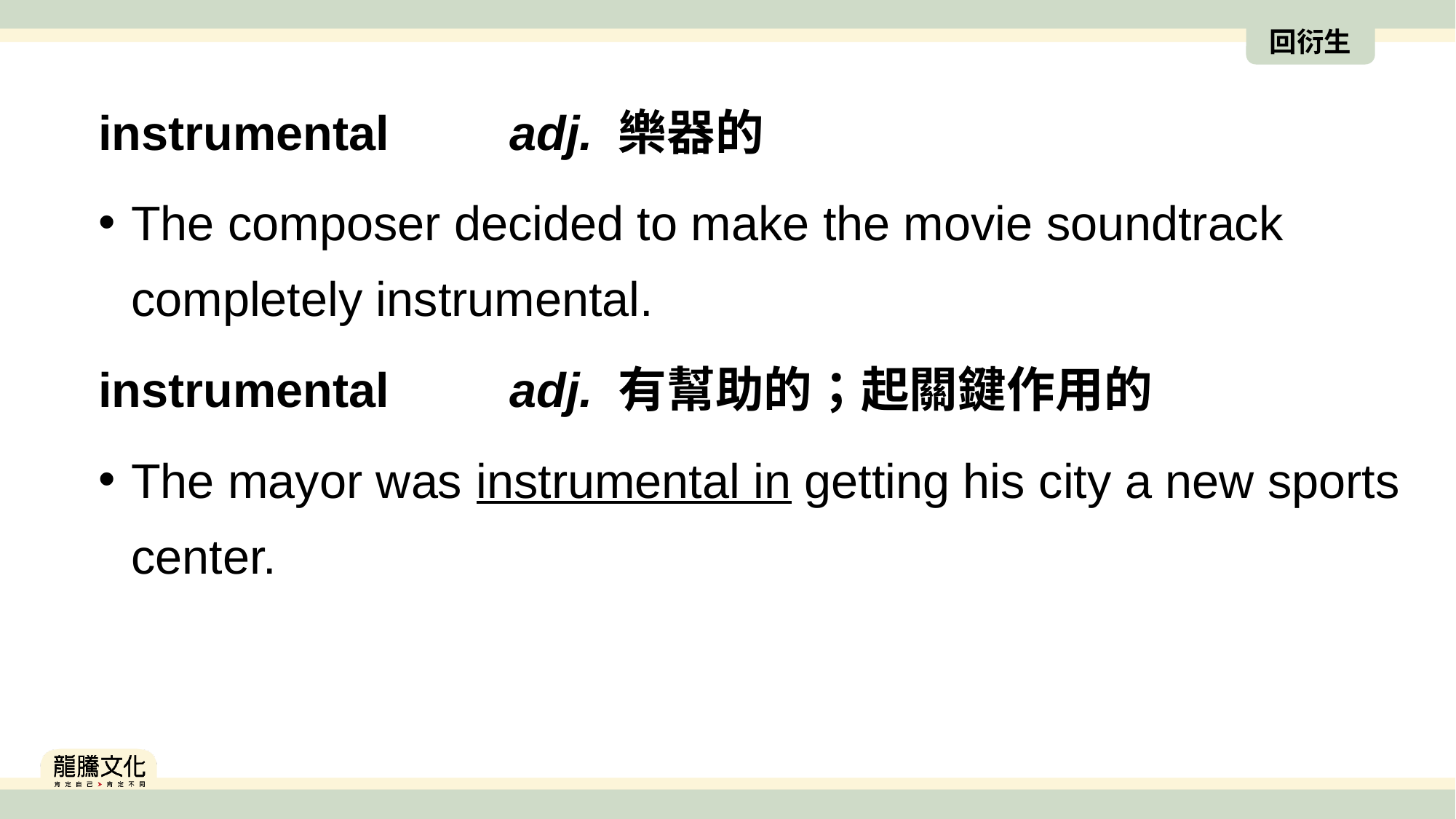

回衍生
instrumental　　adj. 樂器的
The composer decided to make the movie soundtrack completely instrumental.
instrumental　　adj. 有幫助的；起關鍵作用的
The mayor was instrumental in getting his city a new sports center.